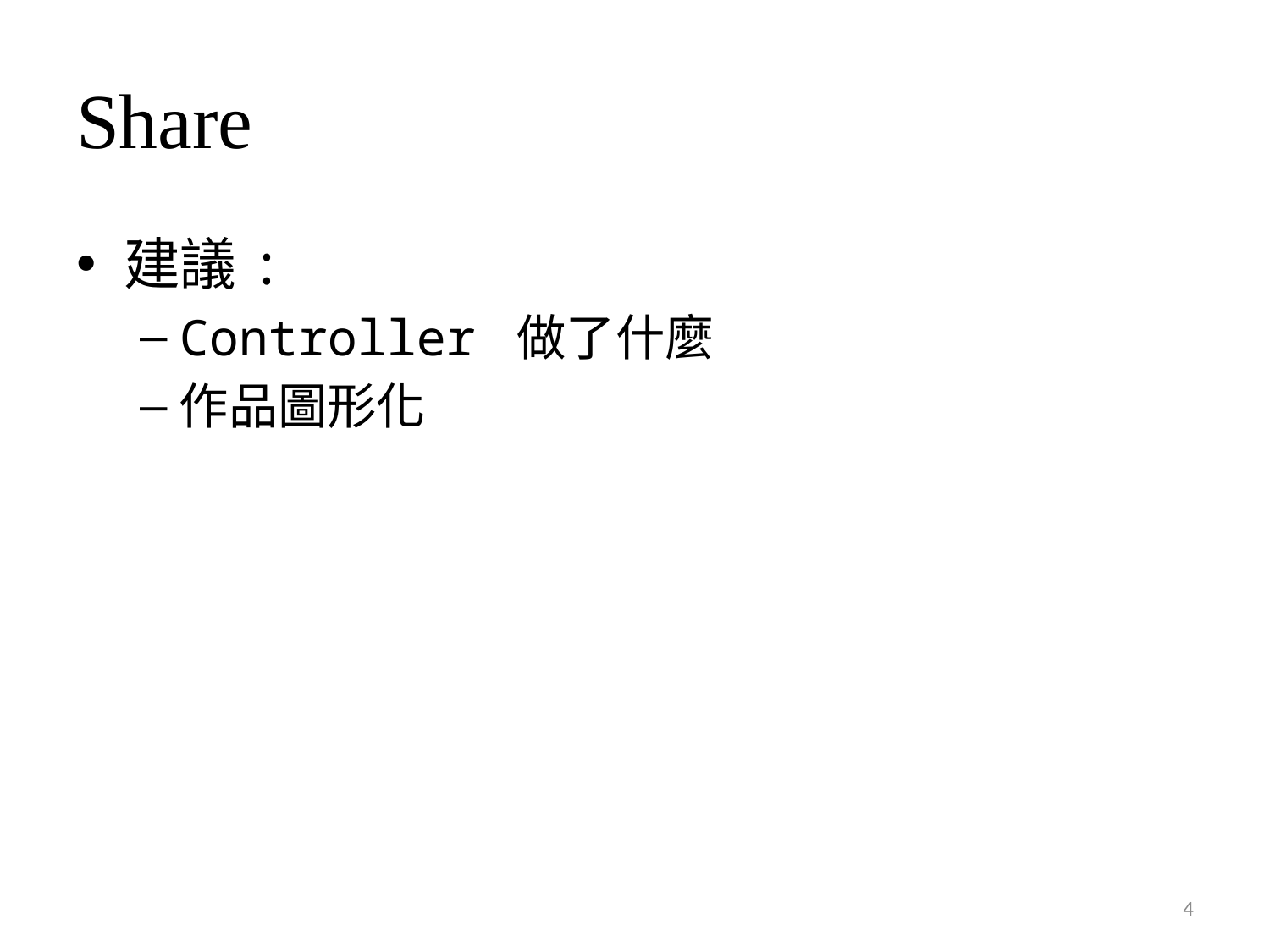

# Share
建議:
Controller 做了什麼
作品圖形化

4